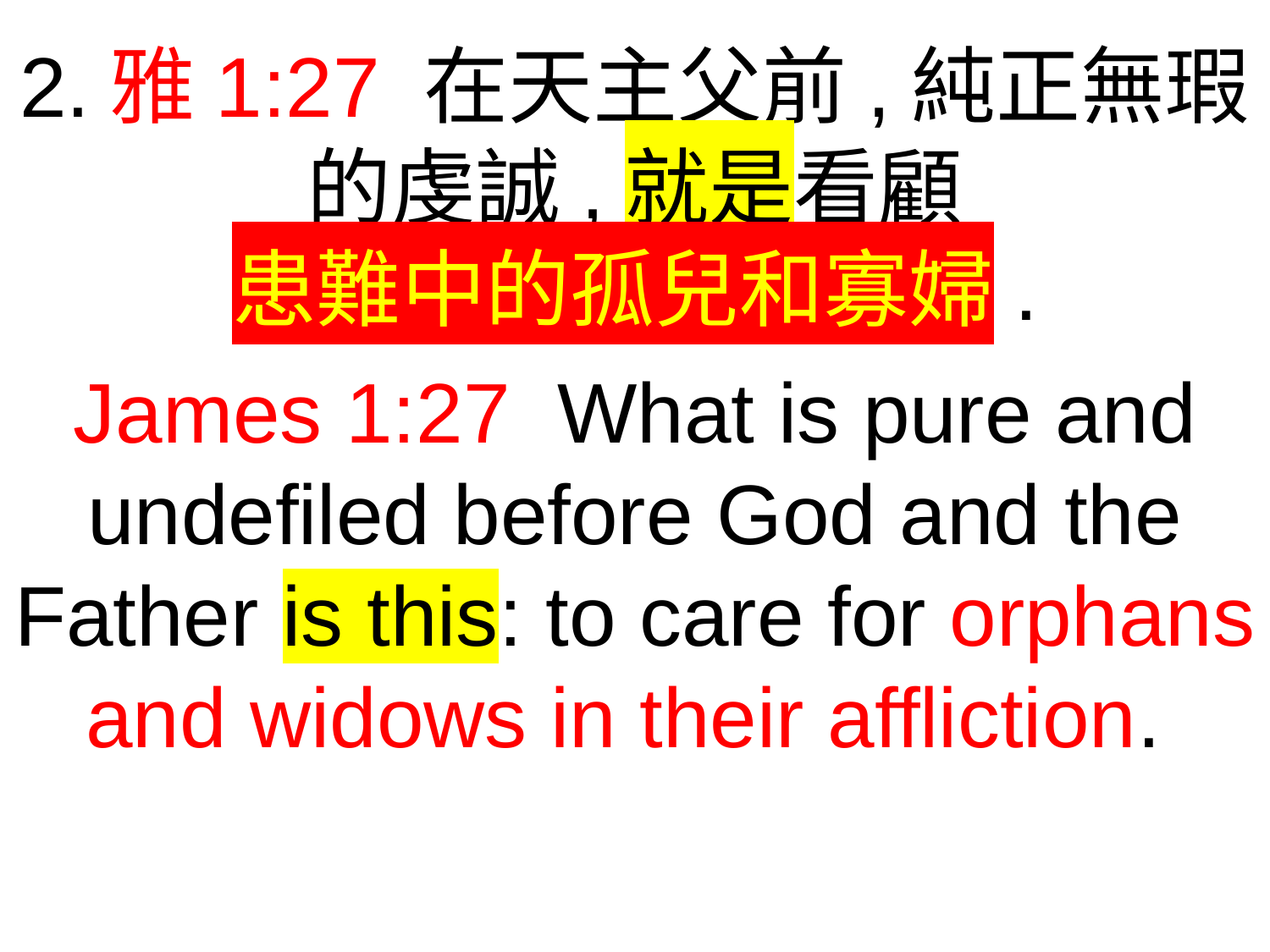

2.雅1:27 在天主父前,純正無瑕的虔誠,就是看顧
患難中的孤兒和寡婦.
James 1:27  What is pure and undefiled before God and the Father is this: to care for orphans and widows in their affliction.